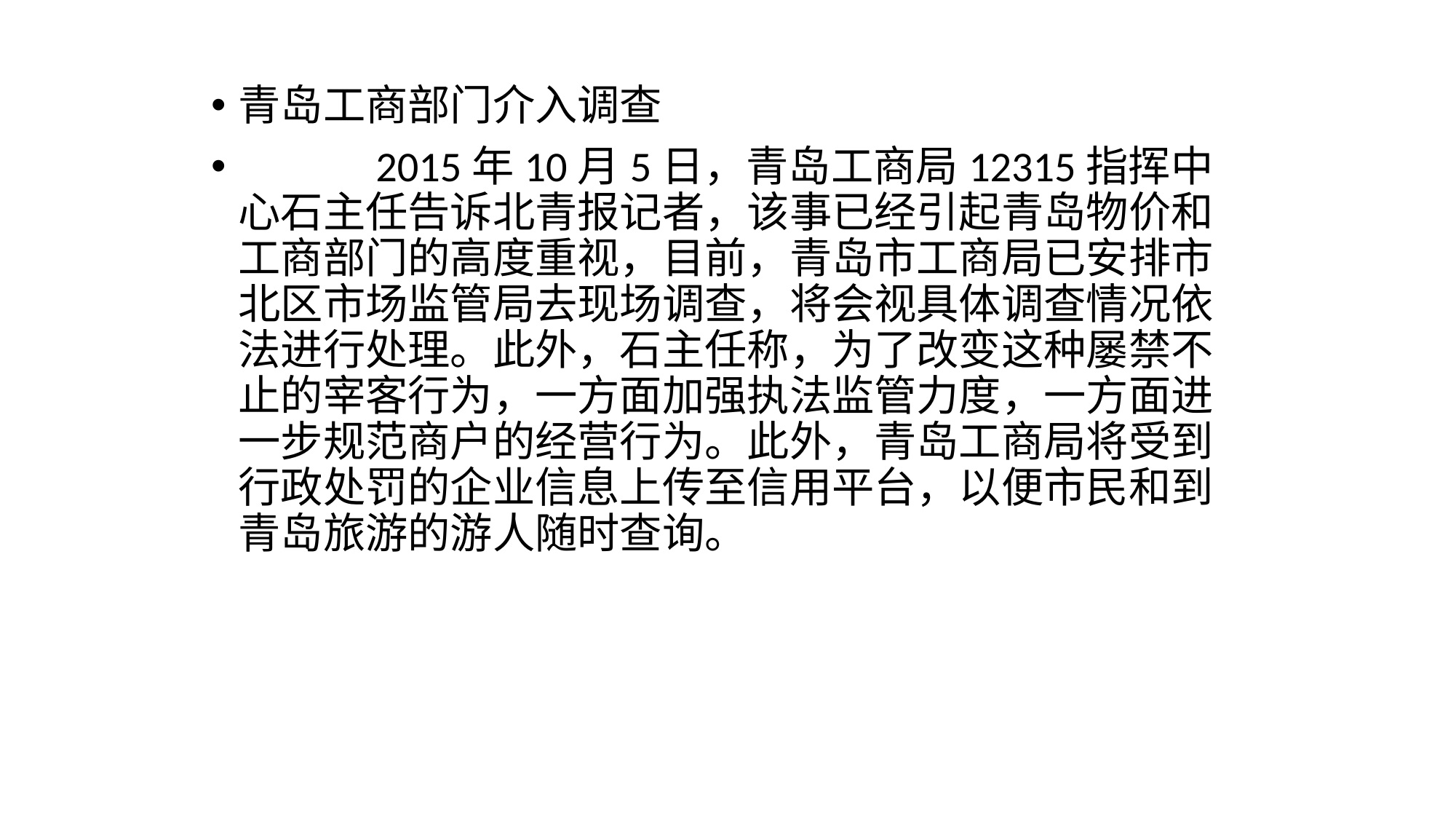

青岛工商部门介入调查
　　　2015年10月5日，青岛工商局12315指挥中心石主任告诉北青报记者，该事已经引起青岛物价和工商部门的高度重视，目前，青岛市工商局已安排市北区市场监管局去现场调查，将会视具体调查情况依法进行处理。此外，石主任称，为了改变这种屡禁不止的宰客行为，一方面加强执法监管力度，一方面进一步规范商户的经营行为。此外，青岛工商局将受到行政处罚的企业信息上传至信用平台，以便市民和到青岛旅游的游人随时查询。